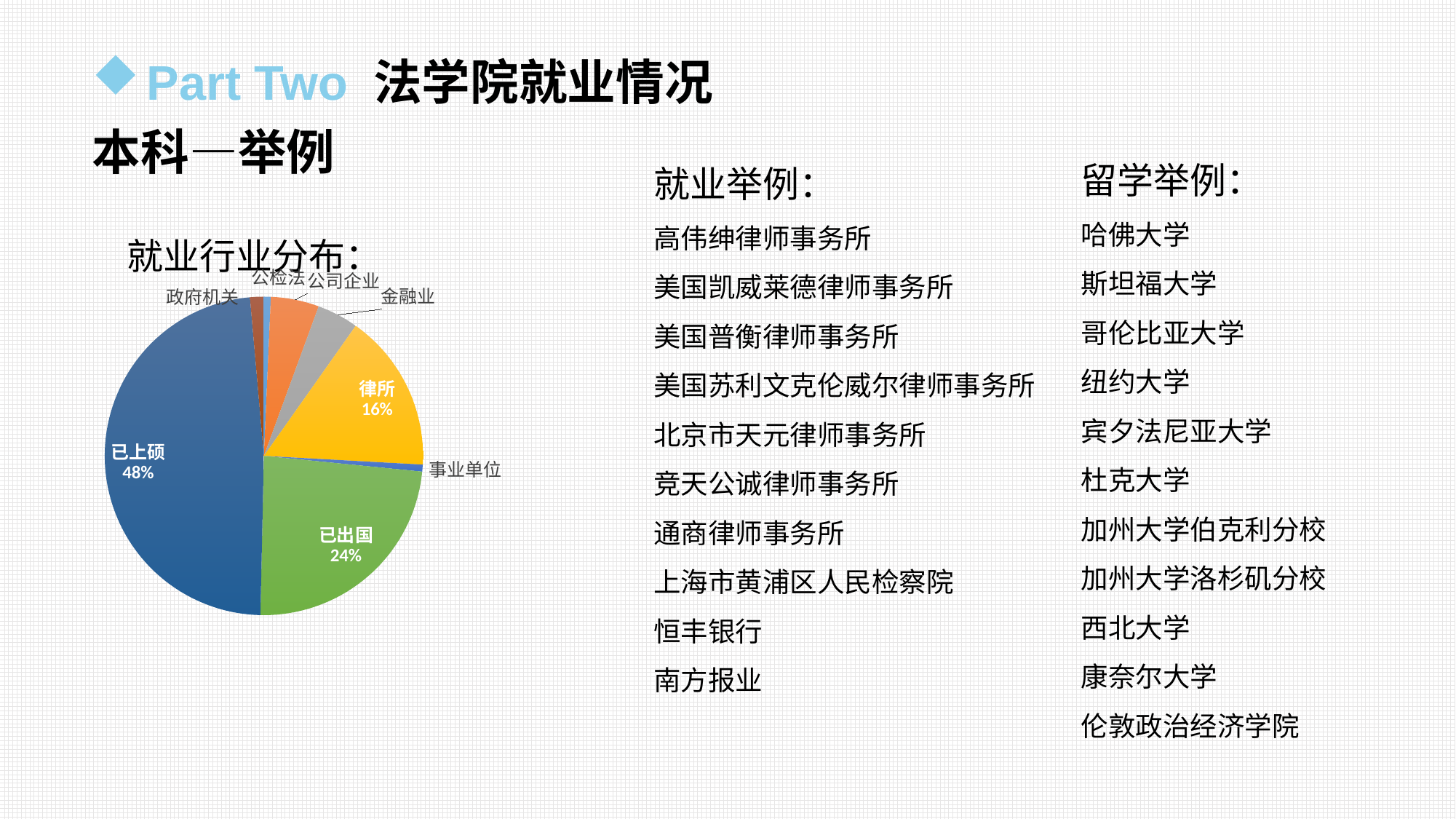

Part Two 法学院就业情况
本科—举例
留学举例：
哈佛大学
斯坦福大学
哥伦比亚大学
纽约大学
宾夕法尼亚大学
杜克大学
加州大学伯克利分校
加州大学洛杉矶分校
西北大学
康奈尔大学
伦敦政治经济学院
就业举例：
高伟绅律师事务所
美国凯威莱德律师事务所
美国普衡律师事务所
美国苏利文克伦威尔律师事务所
北京市天元律师事务所
竞天公诚律师事务所
通商律师事务所
上海市黄浦区人民检察院
恒丰银行
南方报业
就业行业分布：

[unsupported chart]